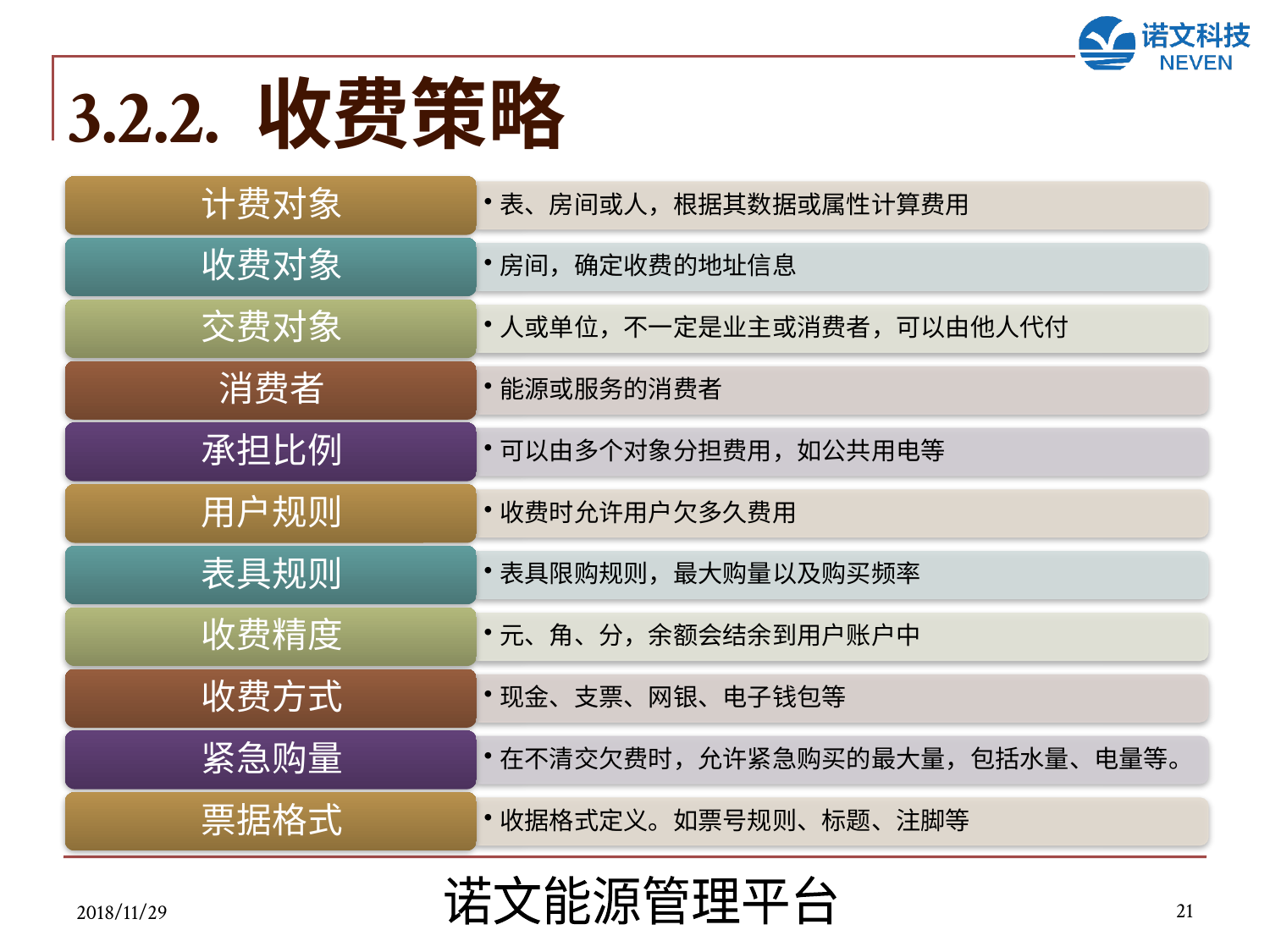

# 3.2.2. 收费策略
表、房间或人，根据其数据或属性计算费用
计费对象
房间，确定收费的地址信息
收费对象
人或单位，不一定是业主或消费者，可以由他人代付
交费对象
能源或服务的消费者
消费者
可以由多个对象分担费用，如公共用电等
承担比例
收费时允许用户欠多久费用
用户规则
表具限购规则，最大购量以及购买频率
表具规则
元、角、分，余额会结余到用户账户中
收费精度
现金、支票、网银、电子钱包等
收费方式
在不清交欠费时，允许紧急购买的最大量，包括水量、电量等。
紧急购量
收据格式定义。如票号规则、标题、注脚等
票据格式
2018/11/29
21